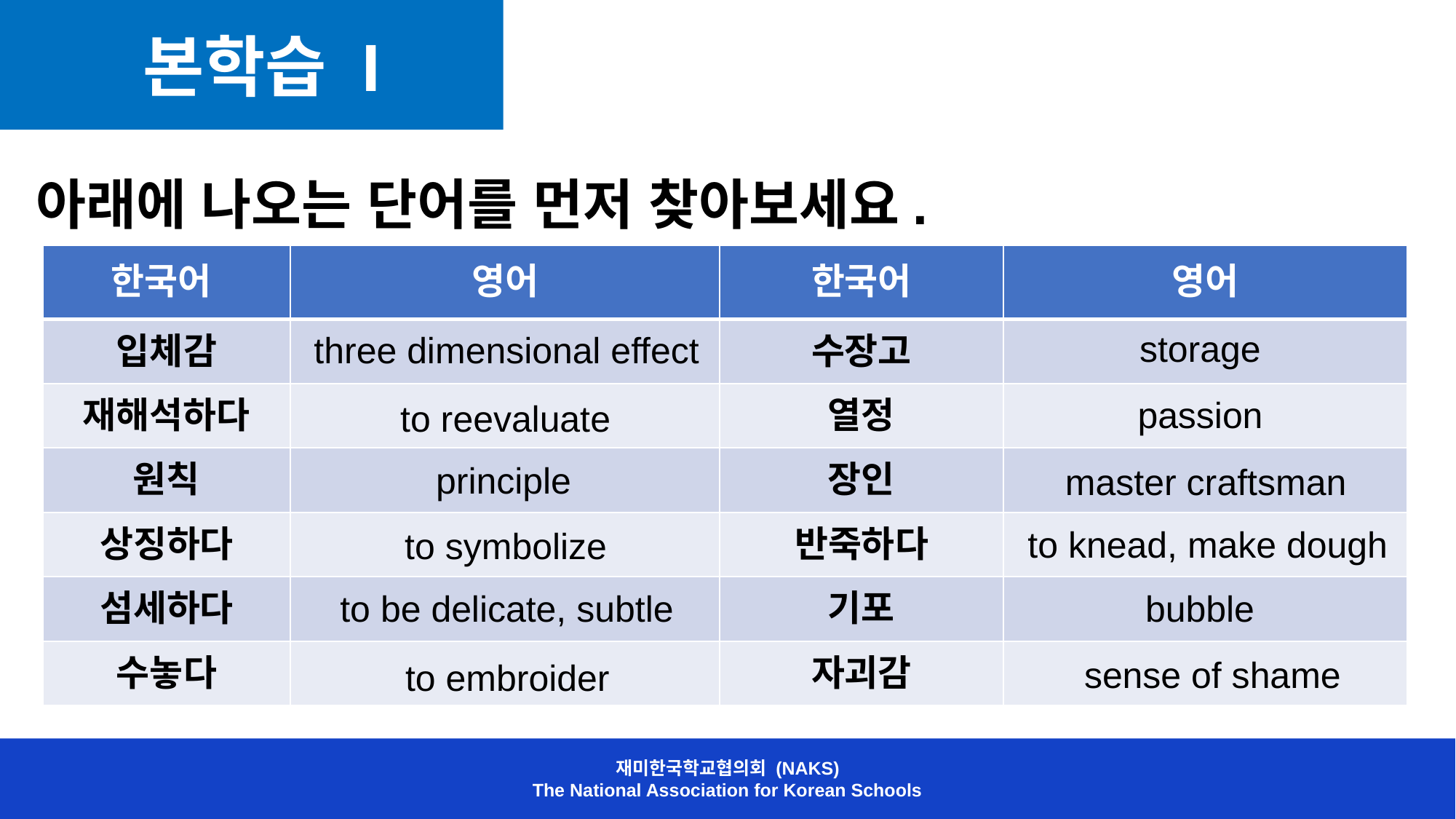

본학습 I
아래에 나오는 단어를 먼저 찾아보세요.
| 한국어 | 영어 | 한국어 | 영어 |
| --- | --- | --- | --- |
| 입체감 |  | 수장고 |  |
| 재해석하다 |  | 열정 |  |
| 원칙 |  | 장인 |  |
| 상징하다 |  | 반죽하다 |  |
| 섬세하다 |  | 기포 |  |
| 수놓다 |  | 자괴감 |  |
storage
three dimensional effect
passion
to reevaluate
principle
master craftsman
to knead, make dough
to symbolize
bubble
to be delicate, subtle
sense of shame
to embroider
재미한국학교협의회 (NAKS)
The National Association for Korean Schools